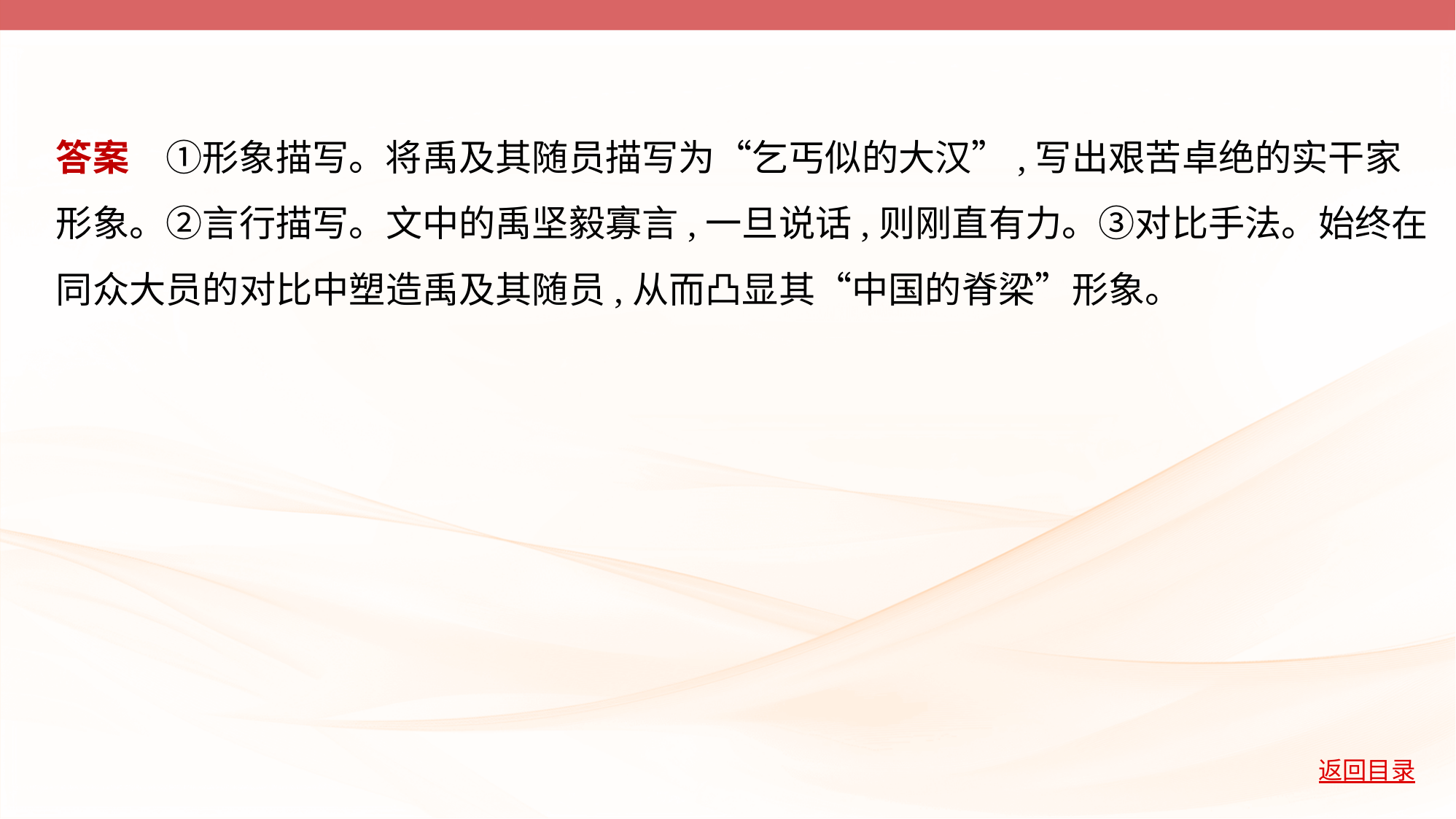

答案　①形象描写。将禹及其随员描写为“乞丐似的大汉”,写出艰苦卓绝的实干家
形象。②言行描写。文中的禹坚毅寡言,一旦说话,则刚直有力。③对比手法。始终在
同众大员的对比中塑造禹及其随员,从而凸显其“中国的脊梁”形象。